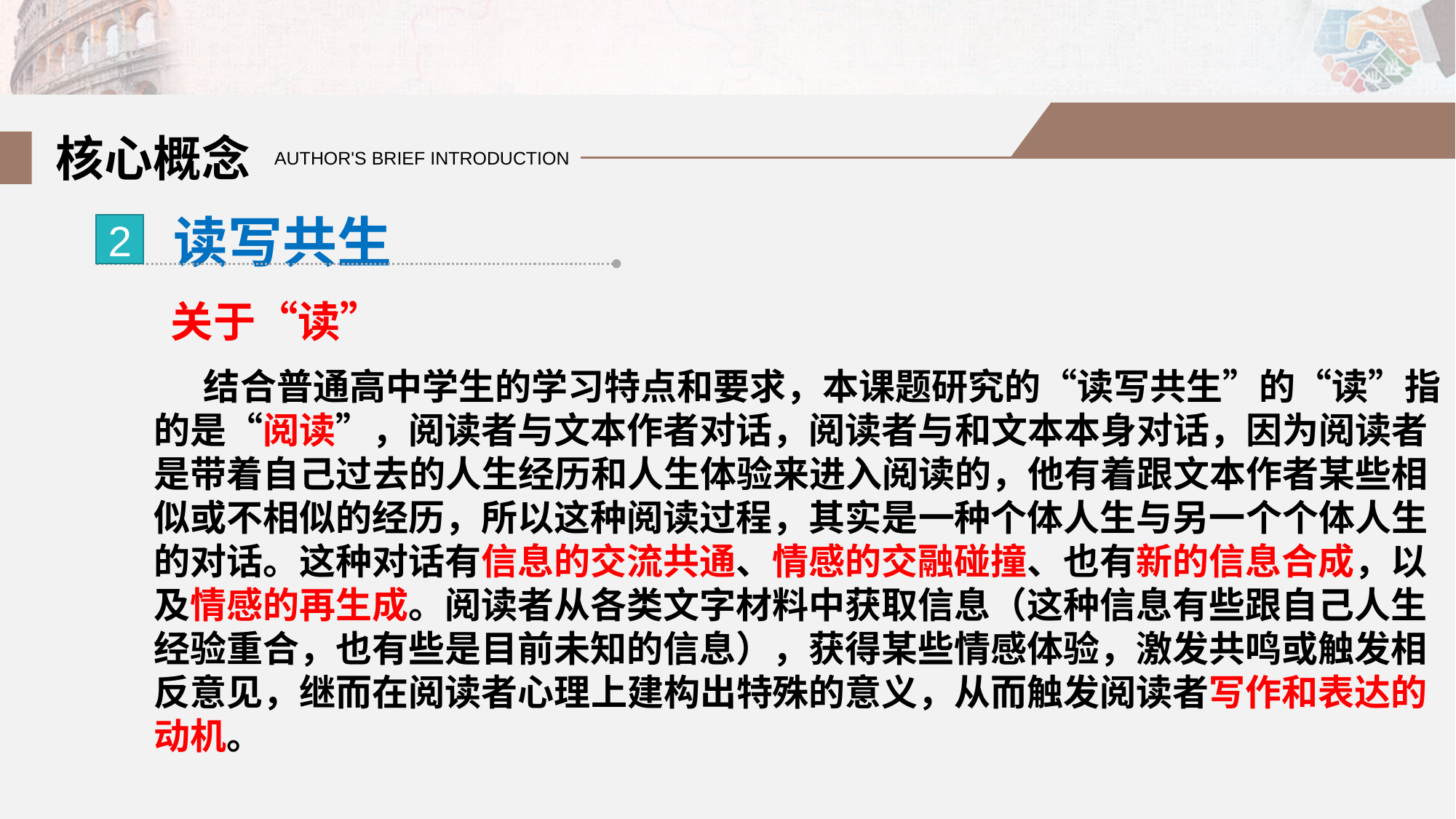

核心概念

AUTHOR'S BRIEF INTRODUCTION
 读写共生
 关于“读”
     结合普通高中学生的学习特点和要求，本课题研究的“读写共生”的“读”指的是“阅读”，阅读者与文本作者对话，阅读者与和文本本身对话，因为阅读者是带着自己过去的人生经历和人生体验来进入阅读的，他有着跟文本作者某些相似或不相似的经历，所以这种阅读过程，其实是一种个体人生与另一个个体人生的对话。这种对话有信息的交流共通、情感的交融碰撞、也有新的信息合成，以及情感的再生成。阅读者从各类文字材料中获取信息（这种信息有些跟自己人生经验重合，也有些是目前未知的信息），获得某些情感体验，激发共鸣或触发相反意见，继而在阅读者心理上建构出特殊的意义，从而触发阅读者写作和表达的动机。

2